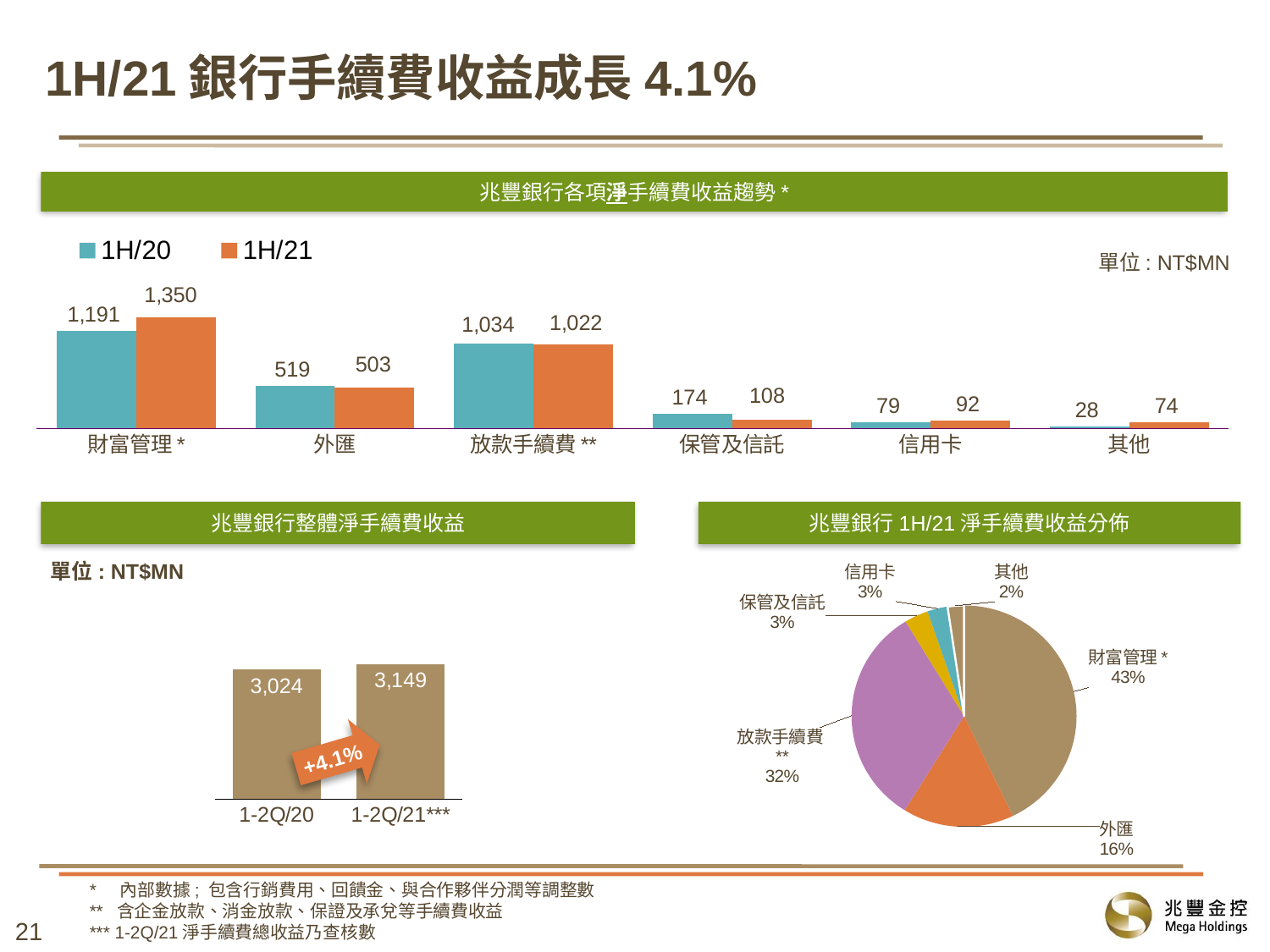

# 1H/21銀行手續費收益成長4.1%
兆豐銀行各項淨手續費收益趨勢*

### Chart

| Category | 1H/20 | 1H/21 |
|---|---|---|
| 財富管理* | 1190.5 | 1350.19 |
| 外匯 | 519.0 | 503.46000000000004 |
| 放款手續費** | 1034.0 | 1021.6070000000001 |
| 保管及信託 | 174.0 | 107.68 |
| 信用卡 | 79.0 | 92.43 |
| 其他 | 27.929999999999836 | 74.0 |
單位: NT$MN
兆豐銀行整體淨手續費收益
兆豐銀行1H/21淨手續費收益分佈

### Chart

| Category | 1Q/21 |
|---|---|
| 財富管理* | 1350.0 |
| 外匯 | 503.0 |
| 放款手續費** | 1022.0 |
| 保管及信託 | 108.0 |
| 信用卡 | 92.0 |
| 其他 | 74.0 |
單位: NT$MN

### Chart

| Category |  |
|---|---|
| 1-2Q/20 | 3024.0 |
| 1-2Q/21*** | 3149.0 |
+4.1%
*    內部數據; 包含行銷費用、回饋金、與合作夥伴分潤等調整數
**  含企金放款、消金放款、保證及承兌等手續費收益
*** 1-2Q/21淨手續費總收益乃查核數